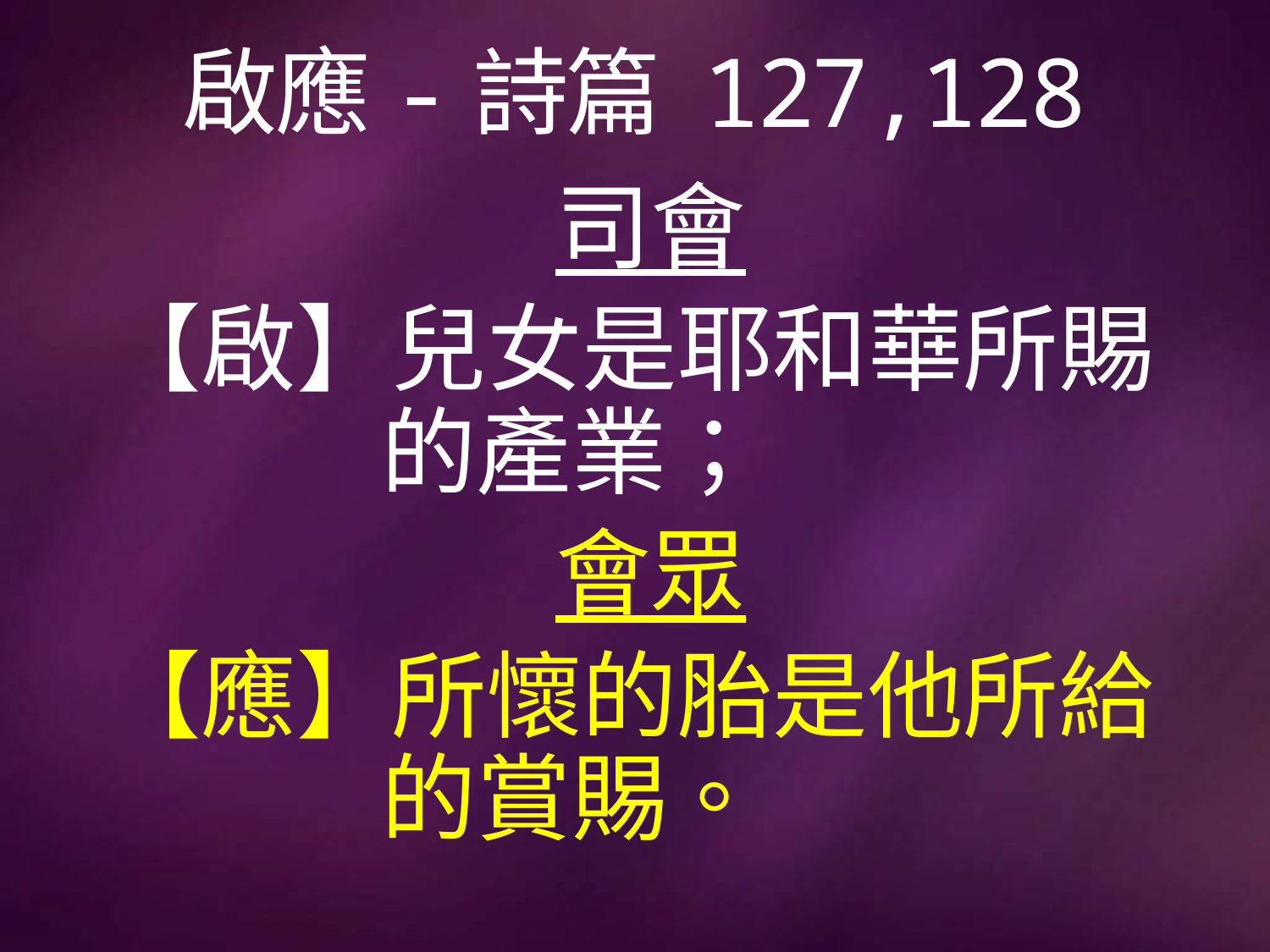

# 啟應-詩篇 127,128
司會
【啟】兒女是耶和華所賜		 的產業；
會眾
【應】所懷的胎是他所給		 的賞賜。